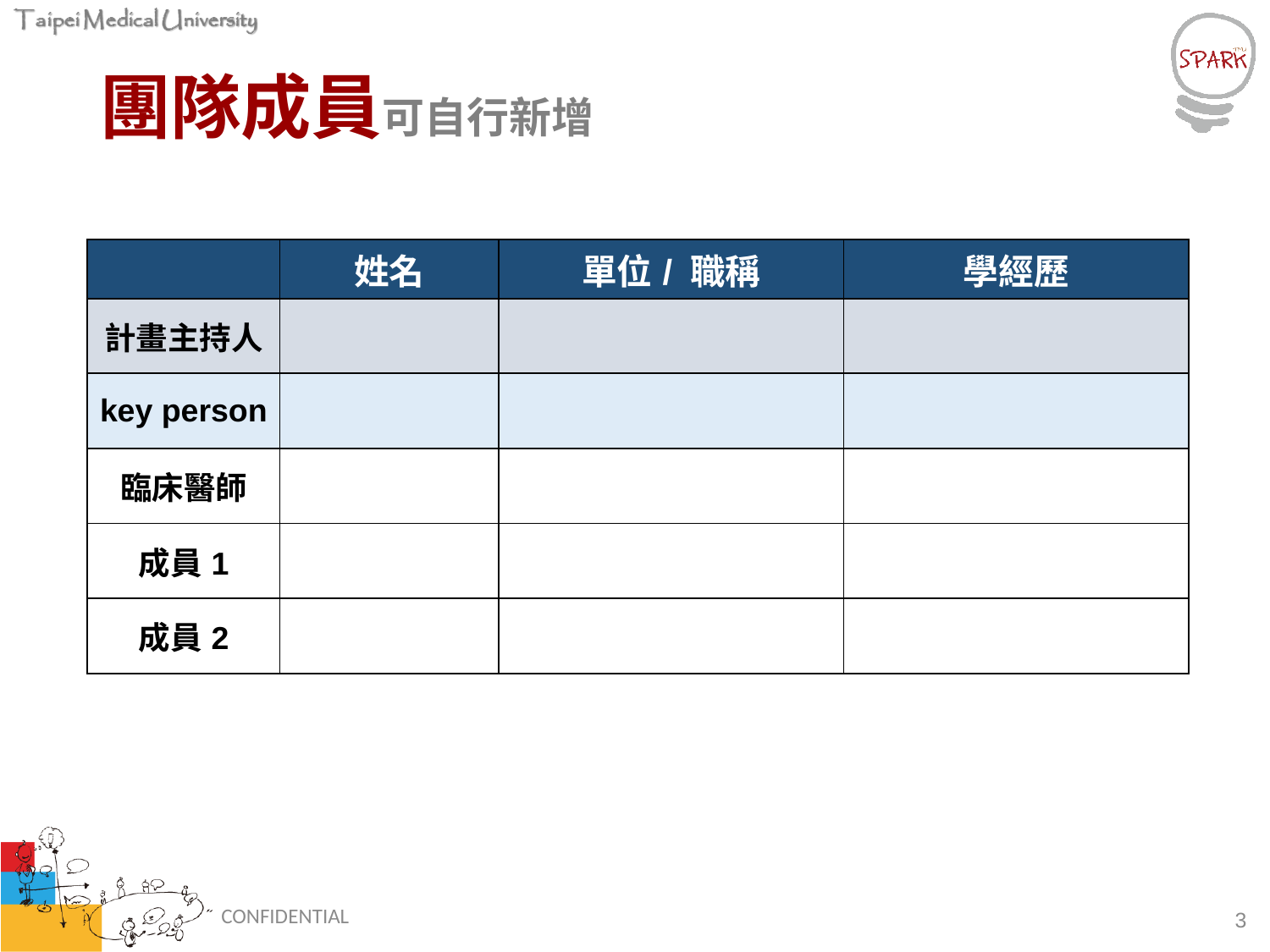

# 團隊成員可自行新增
|  | 姓名 | 單位/ 職稱 | 學經歷 |
| --- | --- | --- | --- |
| 計畫主持人 |  |  |  |
| key person |  |  |  |
| 臨床醫師 |  |  |  |
| 成員1 |  |  |  |
| 成員2 |  |  |  |
CONFIDENTIAL
3